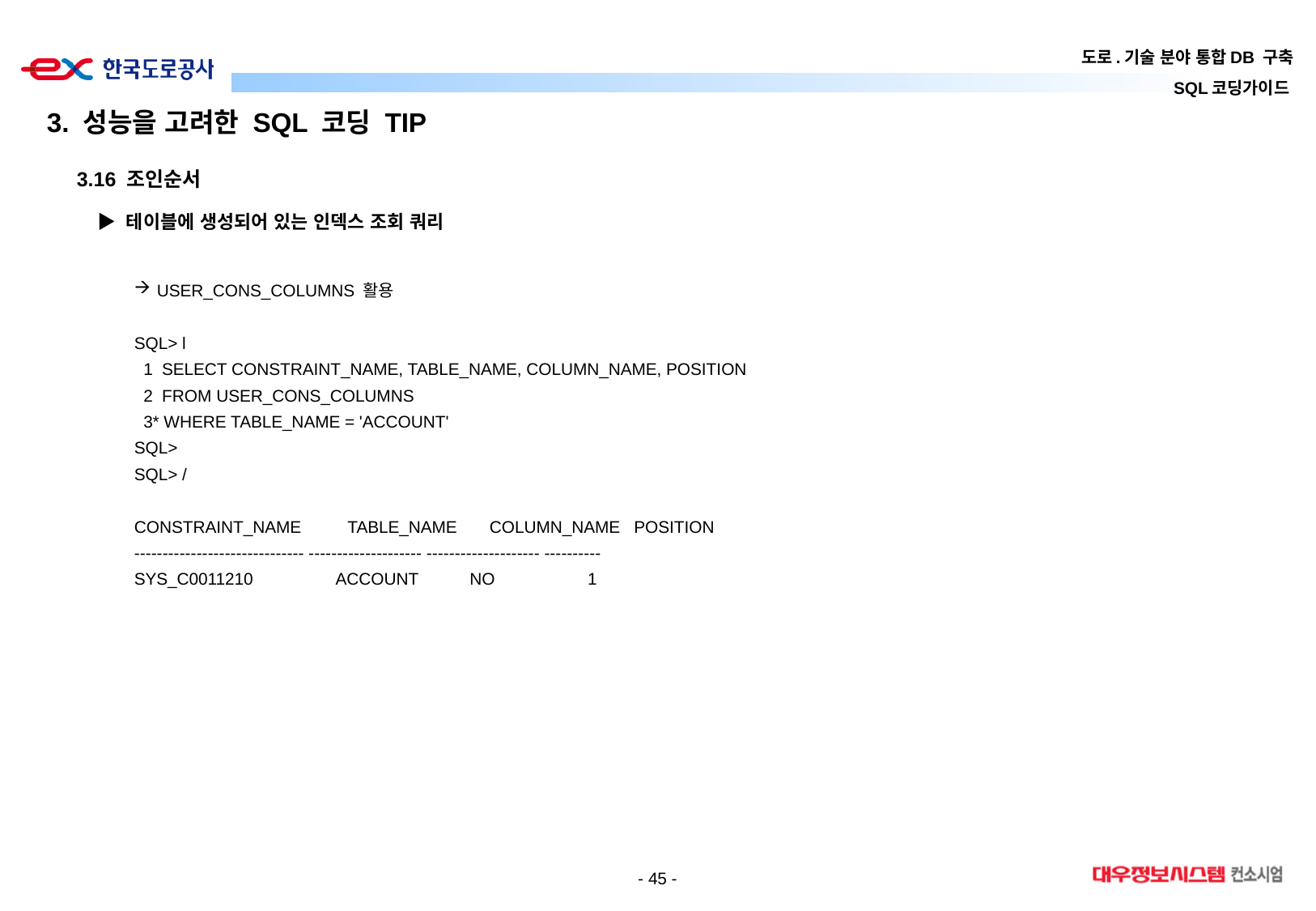

3. 성능을 고려한 SQL 코딩 TIP
3.16 조인순서
▶ 테이블에 생성되어 있는 인덱스 조회 쿼리
USER_CONS_COLUMNS 활용

SQL> l
  1  SELECT CONSTRAINT_NAME, TABLE_NAME, COLUMN_NAME, POSITION
  2  FROM USER_CONS_COLUMNS
  3* WHERE TABLE_NAME = 'ACCOUNT'
SQL>
SQL> /

CONSTRAINT_NAME          TABLE_NAME       COLUMN_NAME   POSITION
------------------------------ -------------------- -------------------- ----------
SYS_C0011210                  ACCOUNT           NO                    1